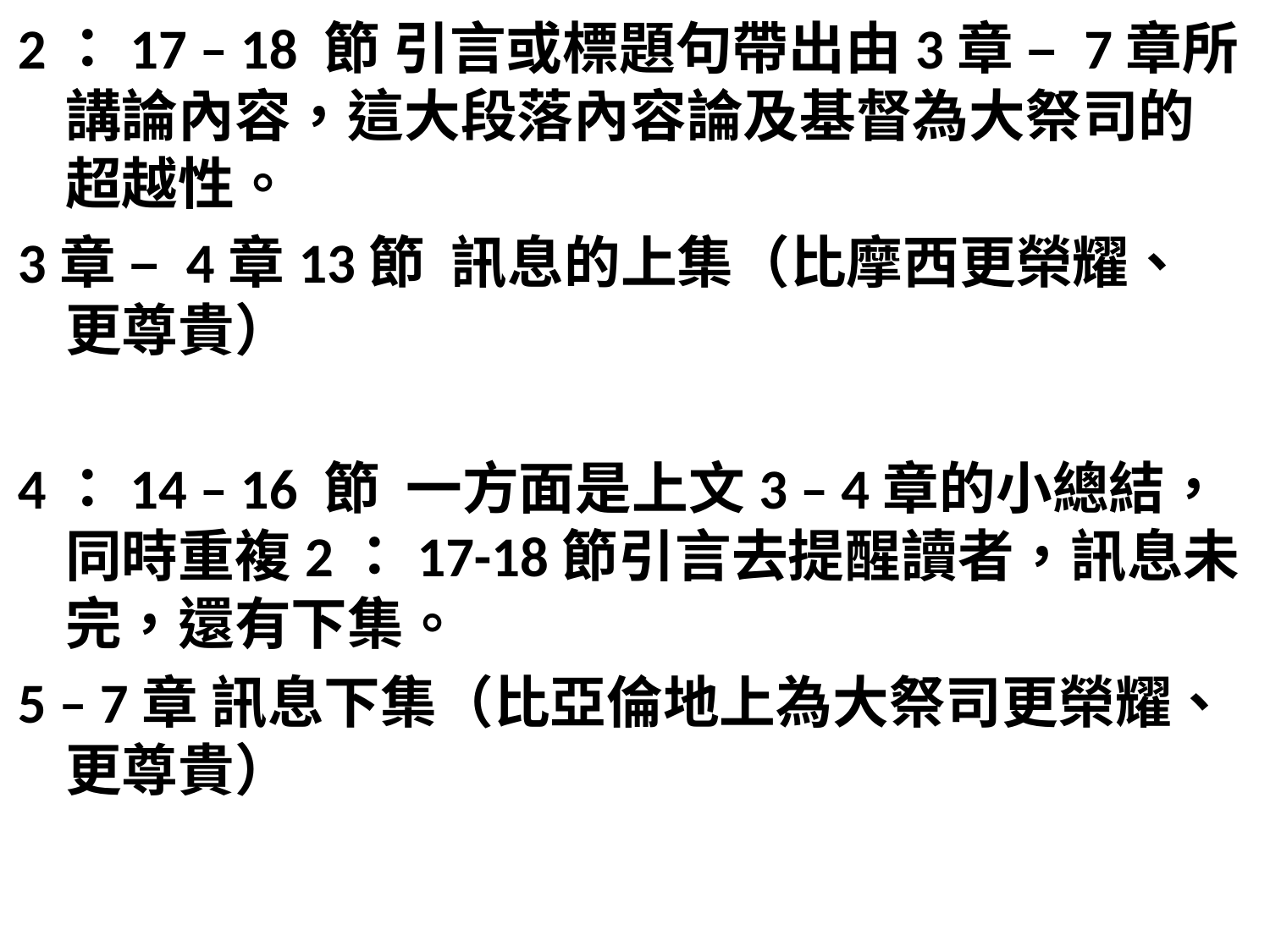

2：17 – 18 節 引言或標題句帶出由3章 – 7章所講論內容，這大段落內容論及基督為大祭司的超越性。
3章 – 4章13節  訊息的上集（比摩西更榮耀、更尊貴）

4：14 – 16 節  一方面是上文3 – 4章的小總結，同時重複2：17-18節引言去提醒讀者，訊息未完，還有下集。
5 – 7章 訊息下集（比亞倫地上為大祭司更榮耀、更尊貴）